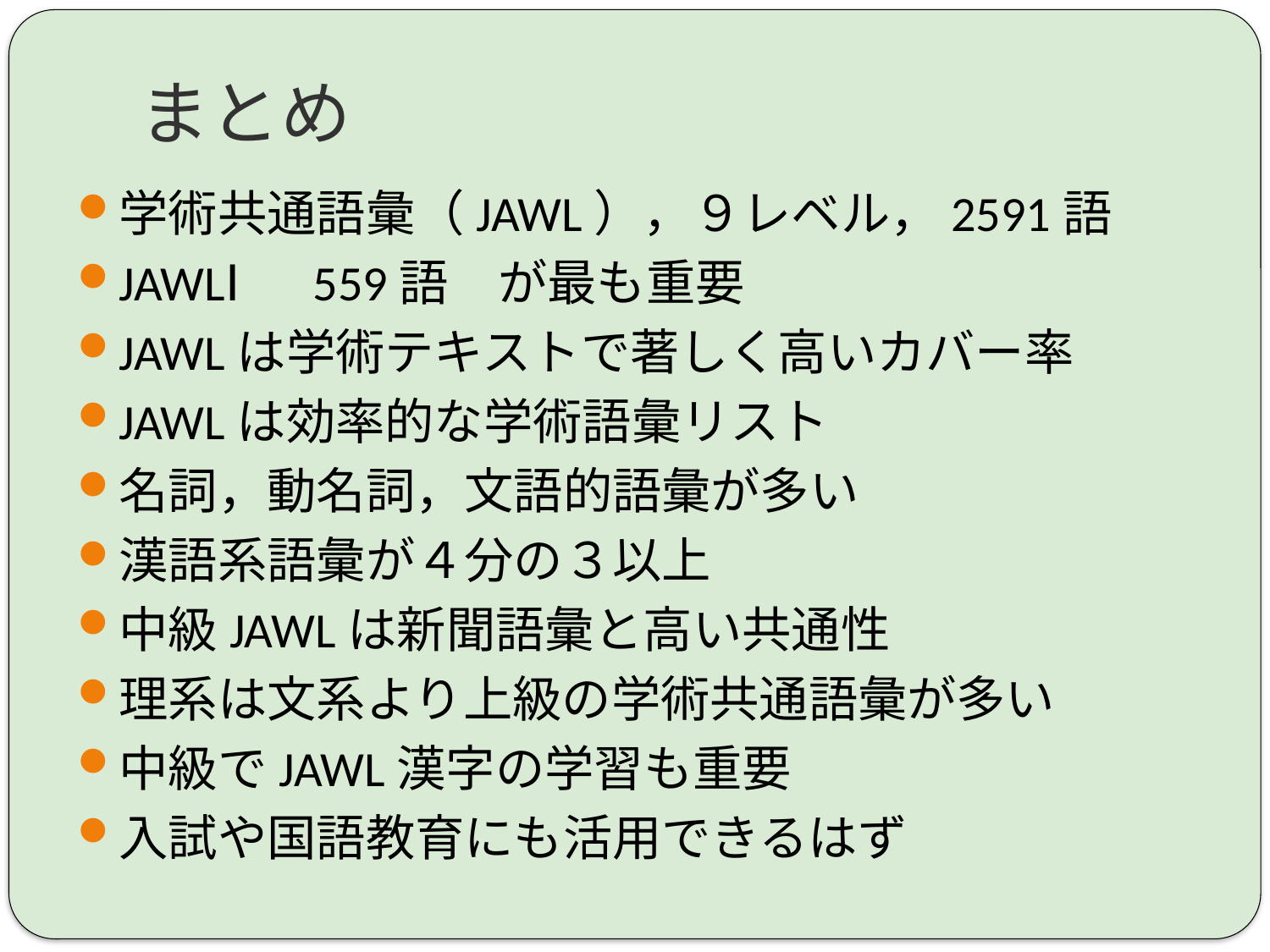

# まとめ
学術共通語彙（JAWL），９レベル，2591語
JAWLⅠ　559語　が最も重要
JAWLは学術テキストで著しく高いカバー率
JAWLは効率的な学術語彙リスト
名詞，動名詞，文語的語彙が多い
漢語系語彙が４分の３以上
中級JAWLは新聞語彙と高い共通性
理系は文系より上級の学術共通語彙が多い
中級でJAWL漢字の学習も重要
入試や国語教育にも活用できるはず